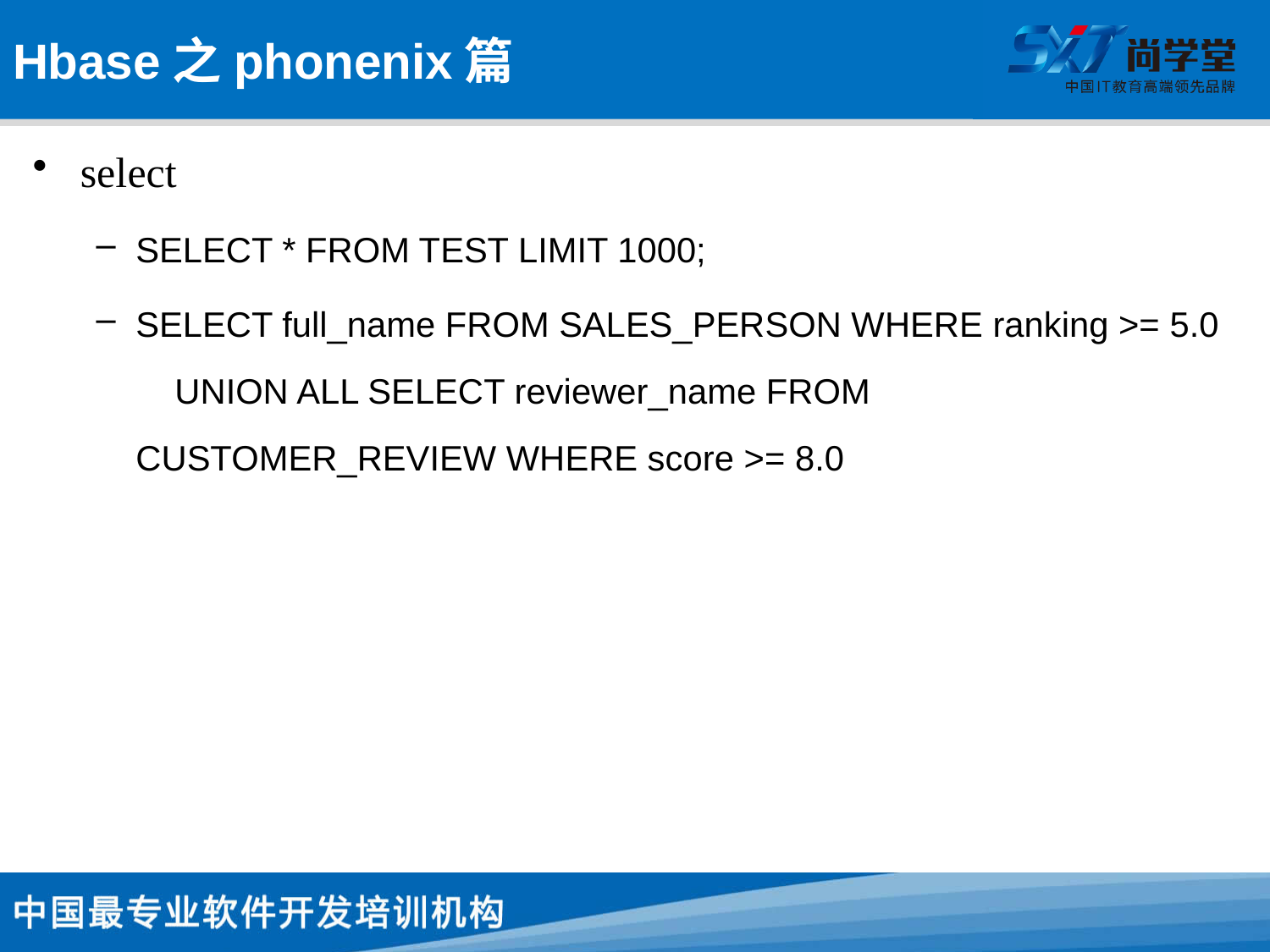

# Hbase之phonenix篇
select
SELECT * FROM TEST LIMIT 1000;
SELECT full_name FROM SALES_PERSON WHERE ranking >= 5.0
    UNION ALL SELECT reviewer_name FROM CUSTOMER_REVIEW WHERE score >= 8.0